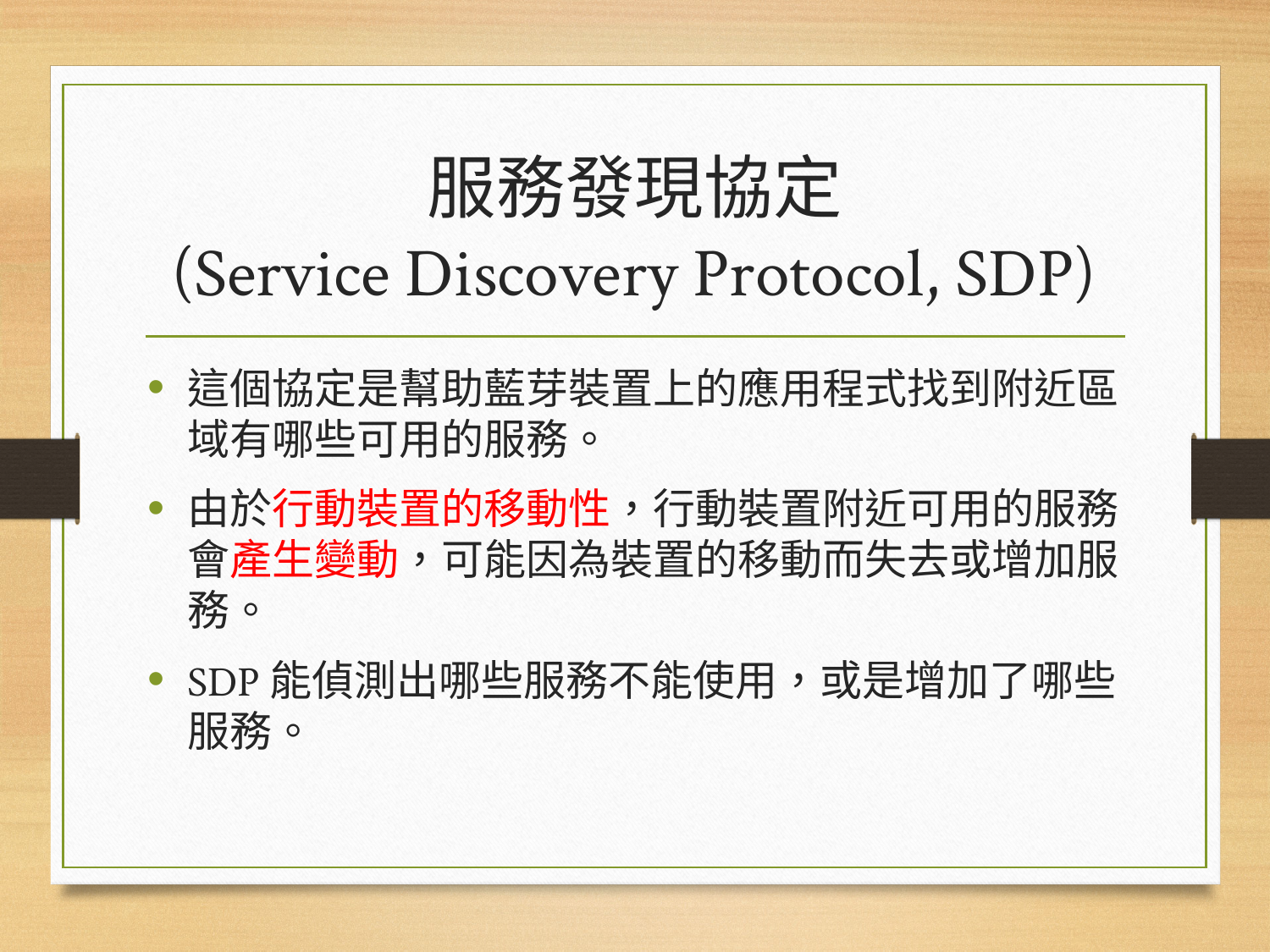

# 服務發現協定 (Service Discovery Protocol, SDP)
這個協定是幫助藍芽裝置上的應用程式找到附近區域有哪些可用的服務。
由於行動裝置的移動性，行動裝置附近可用的服務會產生變動，可能因為裝置的移動而失去或增加服務。
SDP能偵測出哪些服務不能使用，或是增加了哪些服務。